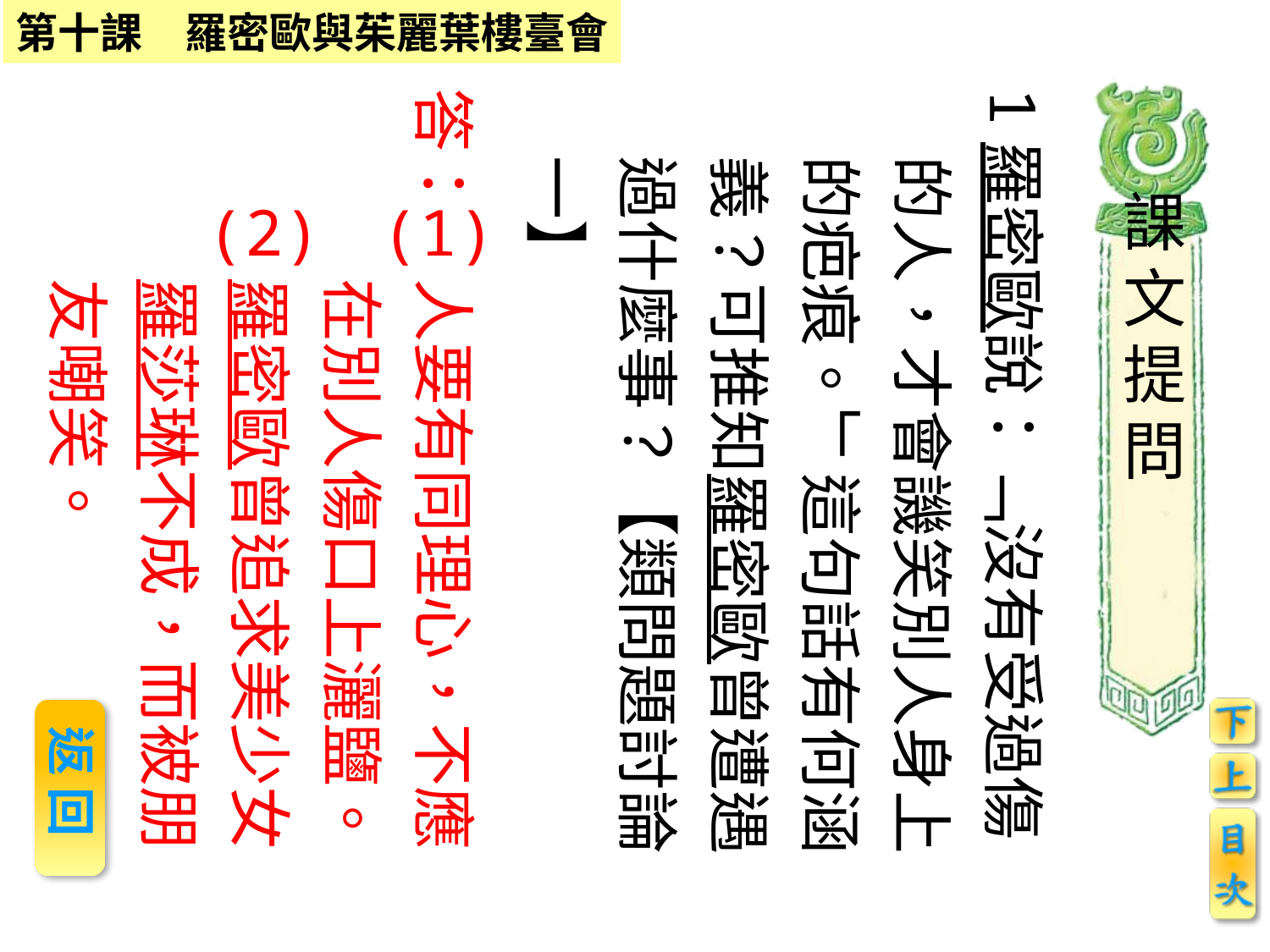

答：　人要有同理心，不應
　　　在別人傷口上灑鹽。
　　　羅密歐曾追求美少女
　　　羅莎琳不成，而被朋
　　　友嘲笑。
(1)
1羅密歐說：﹁沒有受過傷的人，才會譏笑別人身上的疤痕。﹂這句話有何涵義？可推知羅密歐曾遭遇過什麼事？【類問題討論一】
課文提問
(2)
 返 回